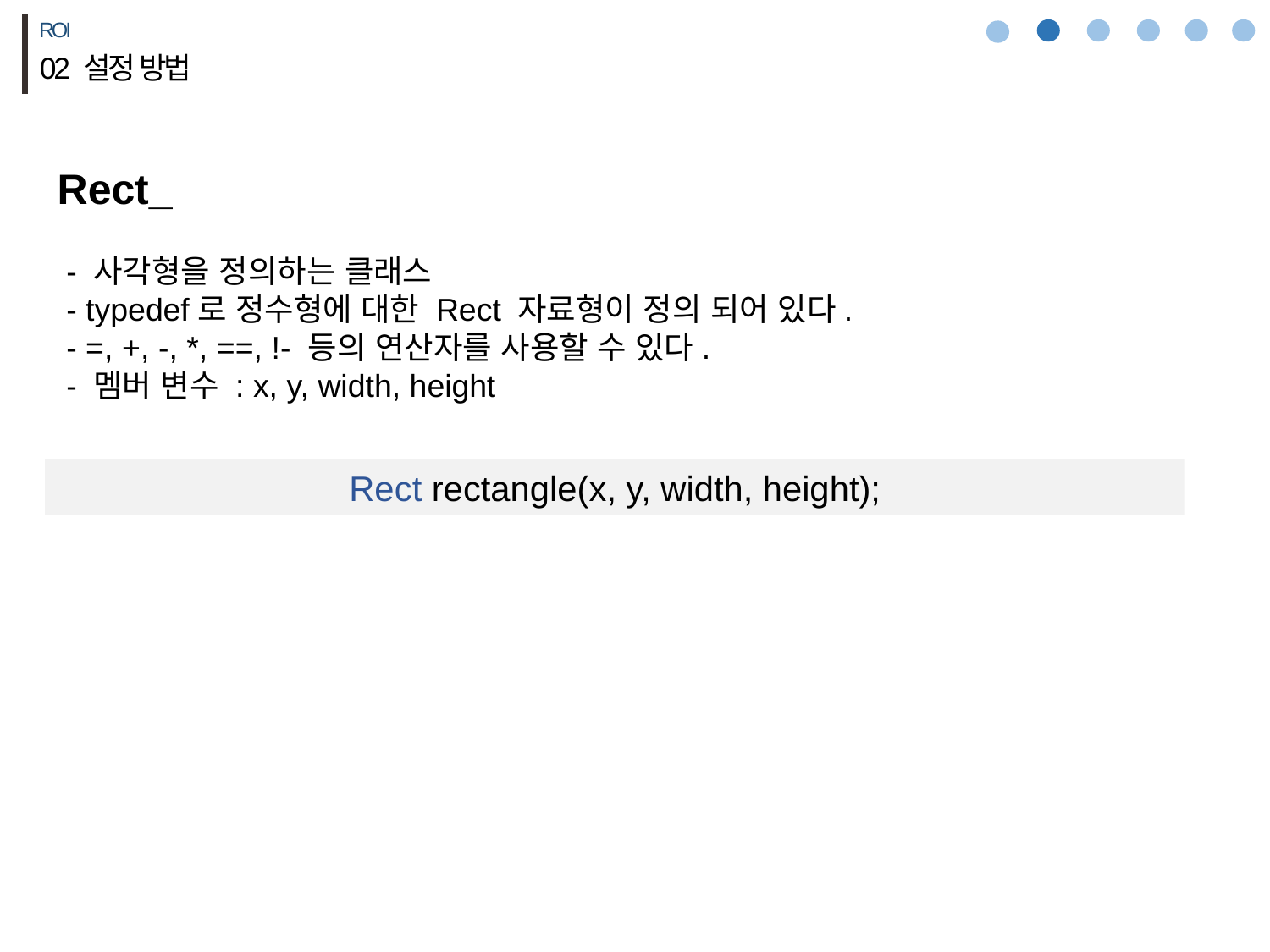

ROI

02 설정 방법
Rect_

 - 사각형을 정의하는 클래스
 - typedef로 정수형에 대한 Rect 자료형이 정의 되어 있다.
 - =, +, -, *, ==, !- 등의 연산자를 사용할 수 있다.
 - 멤버 변수 : x, y, width, height
Rect rectangle(x, y, width, height);